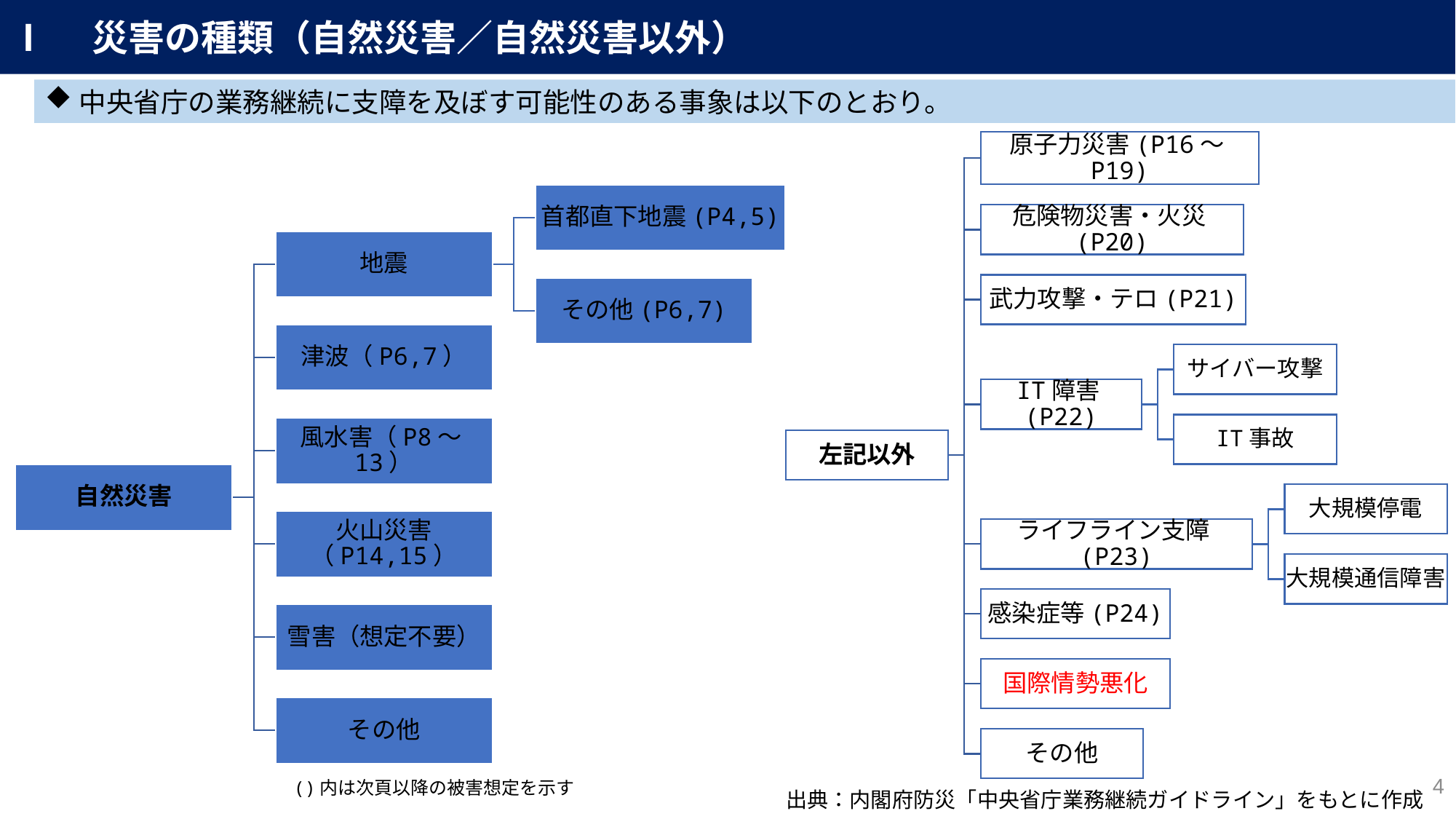

Ⅰ　災害の種類（自然災害／自然災害以外）
中央省庁の業務継続に支障を及ぼす可能性のある事象は以下のとおり。
左記以外
原子力災害(P16～P19)
危険物災害・火災(P20)
武力攻撃・テロ(P21)
IT障害(P22)
サイバー攻撃
IT事故
ライフライン支障(P23)
大規模停電
大規模通信障害
感染症等(P24)
国際情勢悪化
その他
自然災害
地震
首都直下地震(P4,5)
その他(P6,7)
津波（P6,7）
風水害（P8～13）
火山災害（P14,15）
雪害（想定不要）
その他
()内は次頁以降の被害想定を示す
4
出典：内閣府防災「中央省庁業務継続ガイドライン」をもとに作成